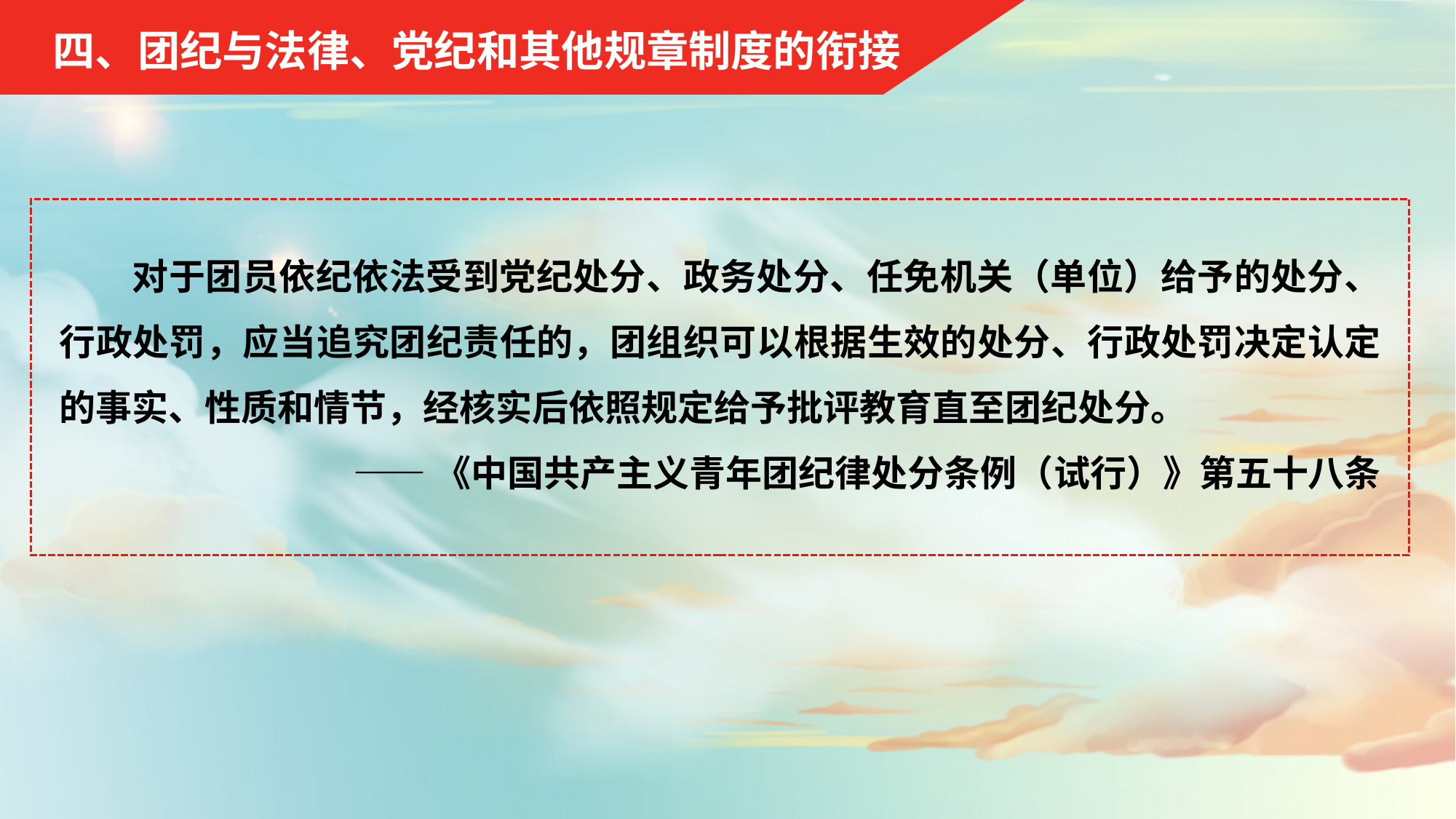

四、团纪与法律、党纪和其他规章制度的衔接

对于团员依纪依法受到党纪处分、政务处分、任免机关（单位）给予的处分、行政处罚，应当追究团纪责任的，团组织可以根据生效的处分、行政处罚决定认定的事实、性质和情节，经核实后依照规定给予批评教育直至团纪处分。
——《中国共产主义青年团纪律处分条例（试行）》第五十八条